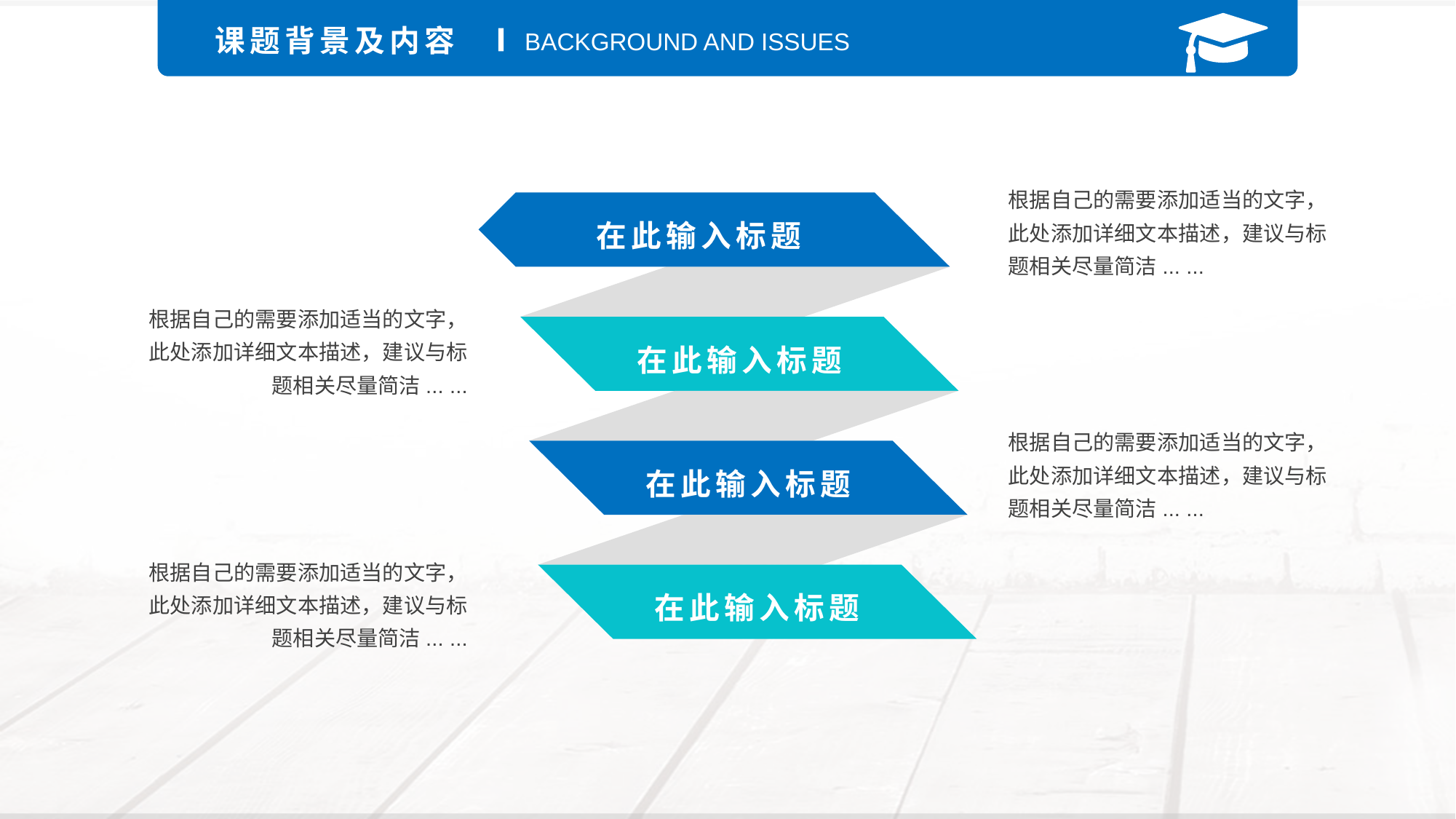

课题背景及内容
BACKGROUND AND ISSUES

根据自己的需要添加适当的文字，此处添加详细文本描述，建议与标题相关尽量简洁... ...
在此输入标题

根据自己的需要添加适当的文字，此处添加详细文本描述，建议与标题相关尽量简洁... ...
在此输入标题

根据自己的需要添加适当的文字，此处添加详细文本描述，建议与标题相关尽量简洁... ...
在此输入标题

根据自己的需要添加适当的文字，此处添加详细文本描述，建议与标题相关尽量简洁... ...
在此输入标题